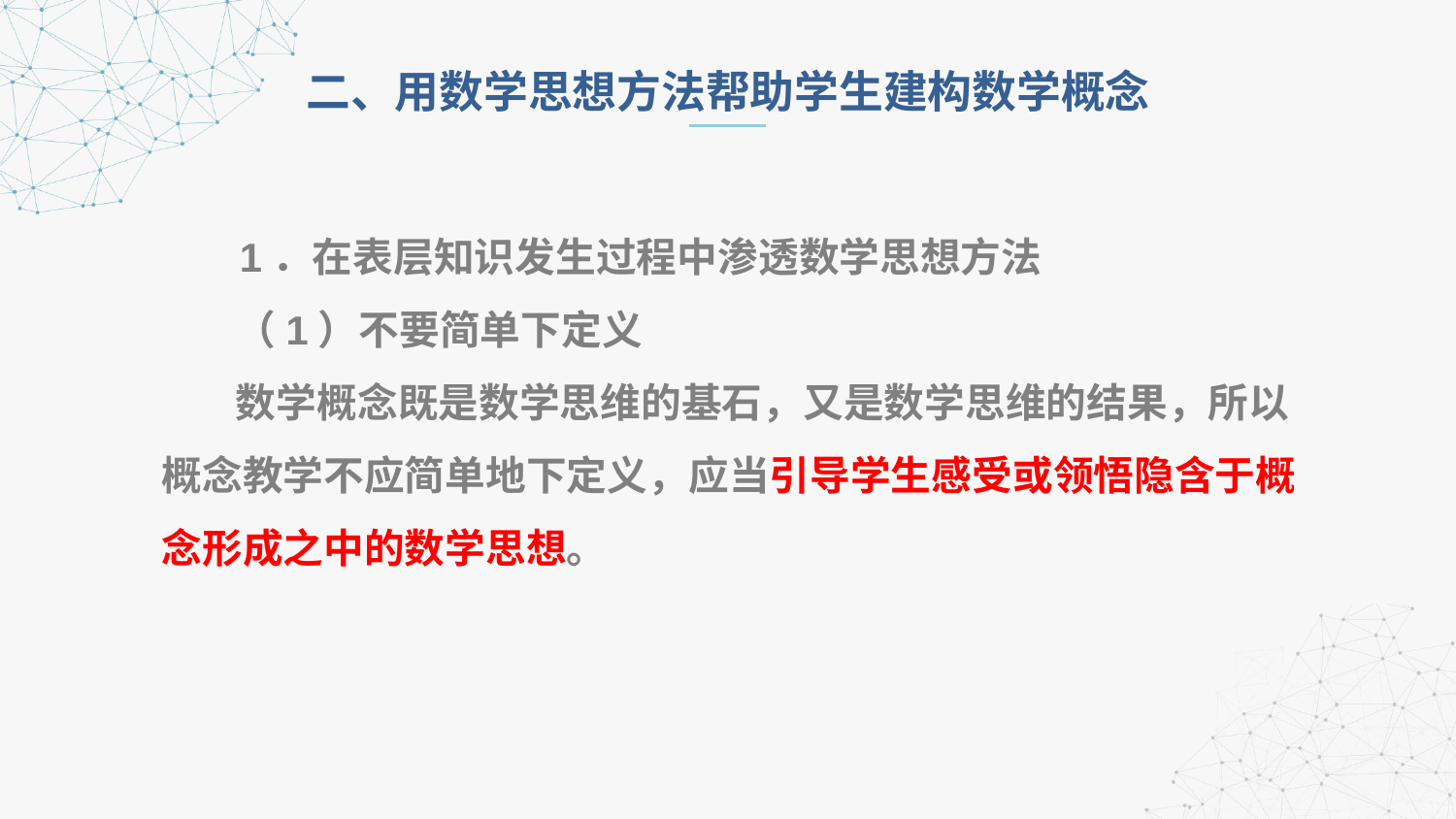

二、用数学思想方法帮助学生建构数学概念
       1．在表层知识发生过程中渗透数学思想方法
       （1）不要简单下定义
       数学概念既是数学思维的基石，又是数学思维的结果，所以概念教学不应简单地下定义，应当引导学生感受或领悟隐含于概念形成之中的数学思想。